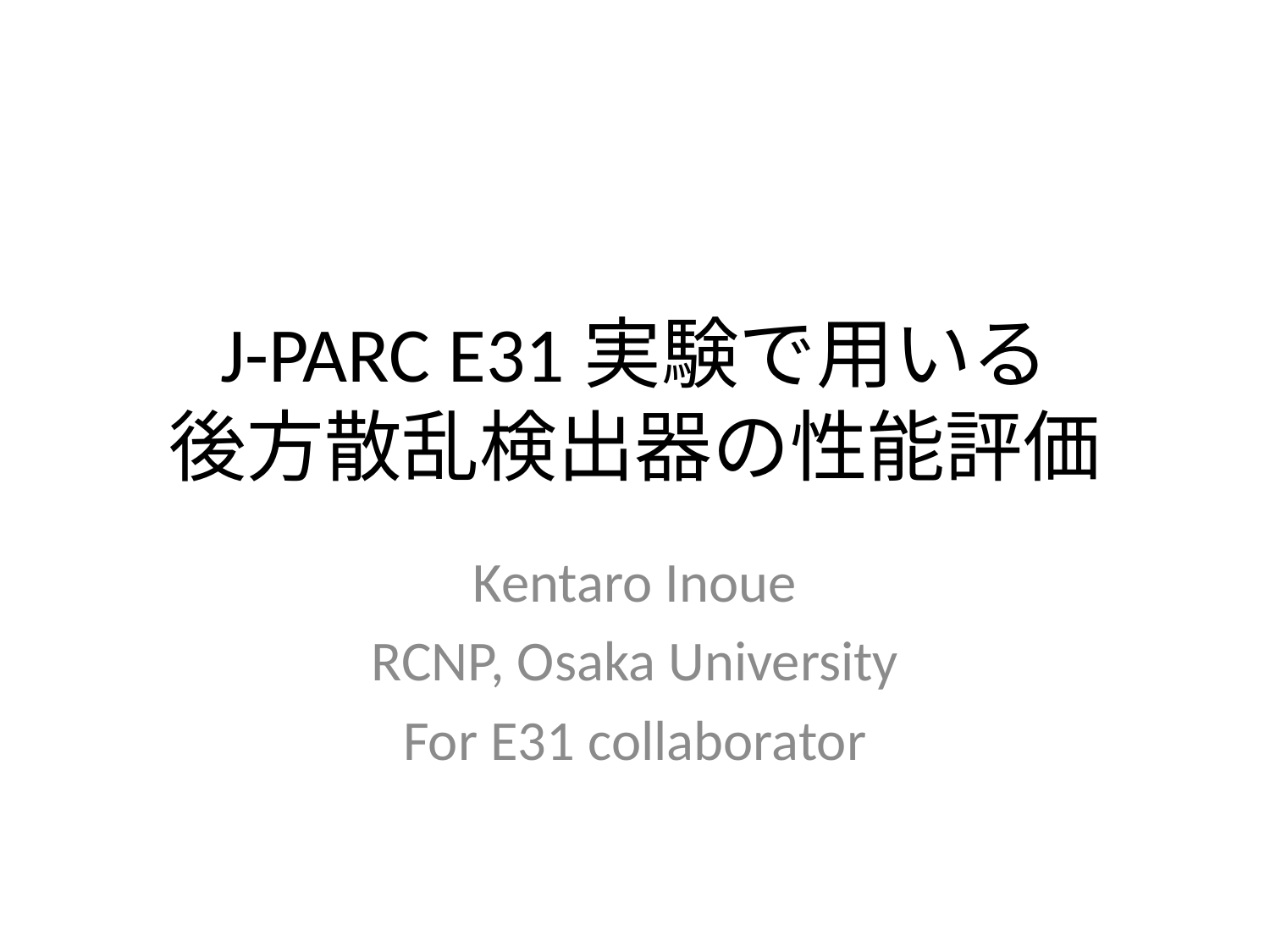

# J-PARC E31実験で用いる 後方散乱検出器の性能評価
Kentaro Inoue
RCNP, Osaka University
For E31 collaborator